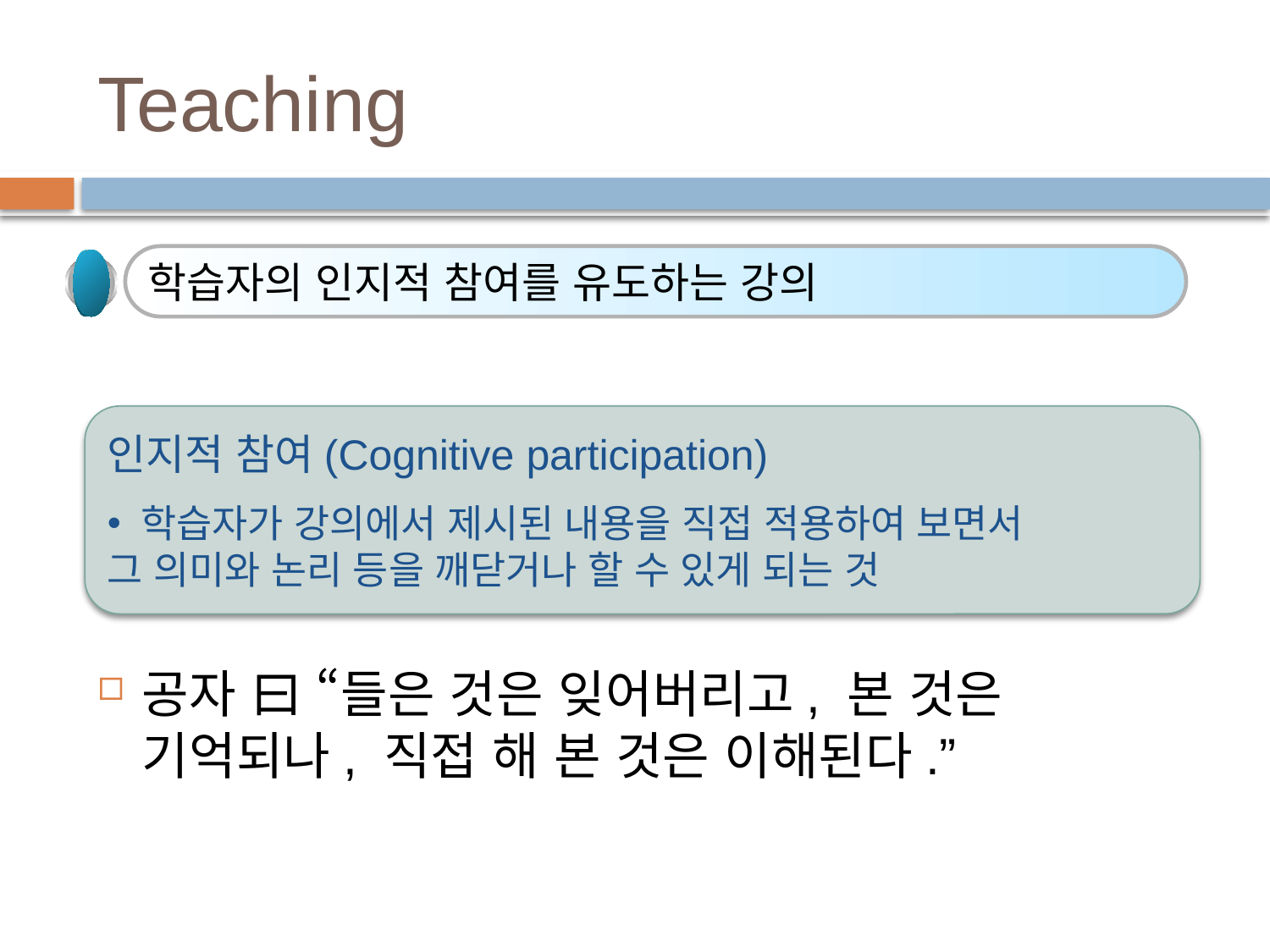

# Teaching
학습자의 인지적 참여를 유도하는 강의

인지적 참여(Cognitive participation)

 학습자가 강의에서 제시된 내용을 직접 적용하여 보면서
그 의미와 논리 등을 깨닫거나 할 수 있게 되는 것
공자 曰 “들은 것은 잊어버리고, 본 것은 기억되나, 직접 해 본 것은 이해된다.”